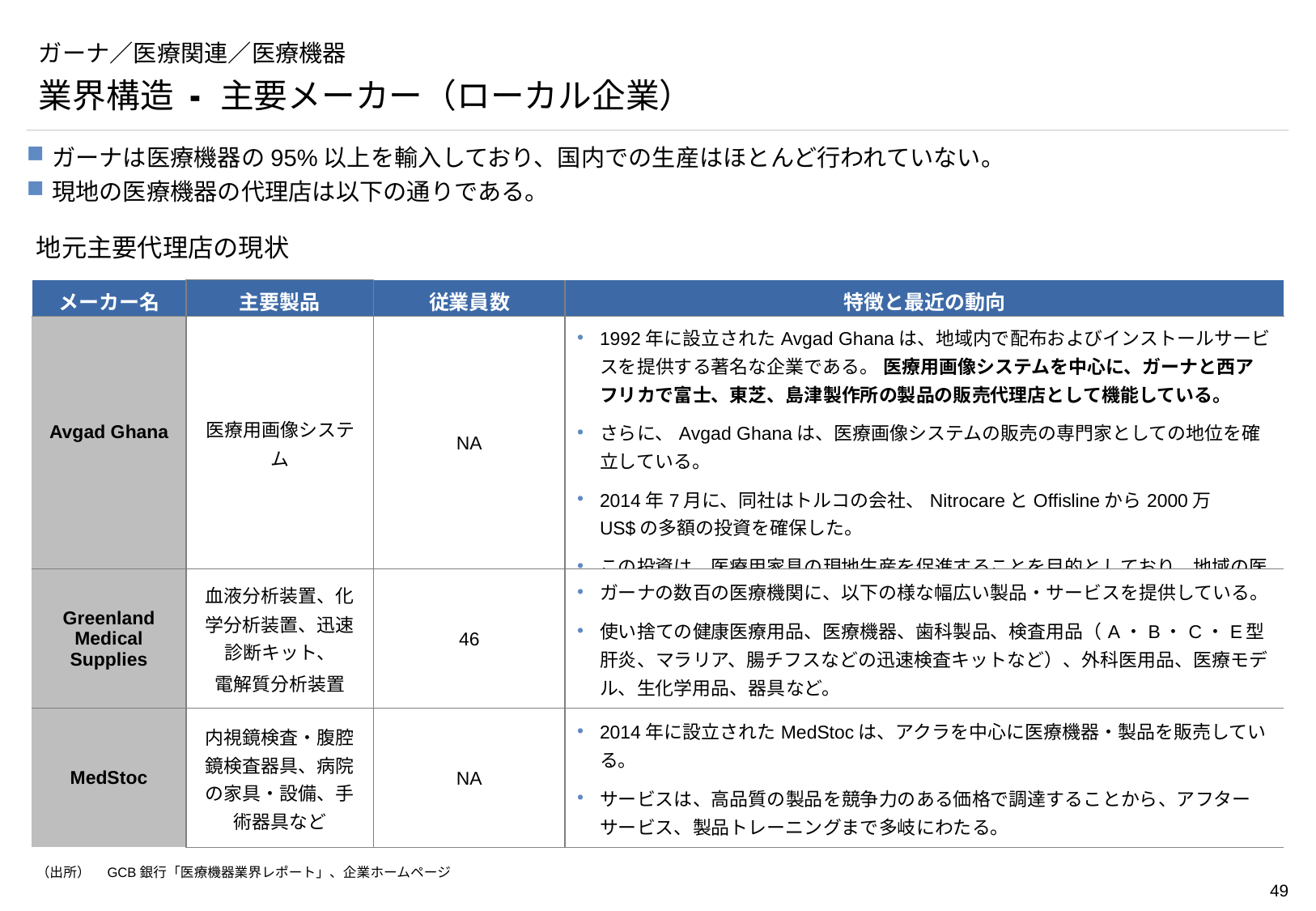

# ガーナ／医療関連／医療機器
業界構造 - 主要メーカー（ローカル企業）
ガーナは医療機器の95%以上を輸入しており、国内での生産はほとんど行われていない。
現地の医療機器の代理店は以下の通りである。
地元主要代理店の現状
| メーカー名 | 主要製品 | 従業員数 | 特徴と最近の動向 |
| --- | --- | --- | --- |
| Avgad Ghana | 医療用画像システム | NA | 1992年に設立されたAvgad Ghanaは、地域内で配布およびインストールサービスを提供する著名な企業である。 医療用画像システムを中心に、ガーナと西アフリカで富士、東芝、島津製作所の製品の販売代理店として機能している。 さらに、Avgad Ghanaは、医療画像システムの販売の専門家としての地位を確立している。 2014年7月に、同社はトルコの会社、NitrocareとOffislineから2000万US$の多額の投資を確保した。 この投資は、医療用家具の現地生産を促進することを目的としており、地域の医療インフラを強化するというAvgad Ghanaのコミットメントを強調している。 |
| Greenland Medical Supplies | 血液分析装置、化学分析装置、迅速診断キット、 電解質分析装置 | 46 | ガーナの数百の医療機関に、以下の様な幅広い製品・サービスを提供している。 使い捨ての健康医療用品、医療機器、歯科製品、検査用品（A・B・C・E型肝炎、マラリア、腸チフスなどの迅速検査キットなど）、外科医用品、医療モデル、生化学用品、器具など。 |
| MedStoc | 内視鏡検査・腹腔鏡検査器具、病院の家具・設備、手術器具など | NA | 2014年に設立されたMedStocは、アクラを中心に医療機器・製品を販売している。 サービスは、高品質の製品を競争力のある価格で調達することから、アフターサービス、製品トレーニングまで多岐にわたる。 |

（出所）　GCB銀行「医療機器業界レポート」、企業ホームページ